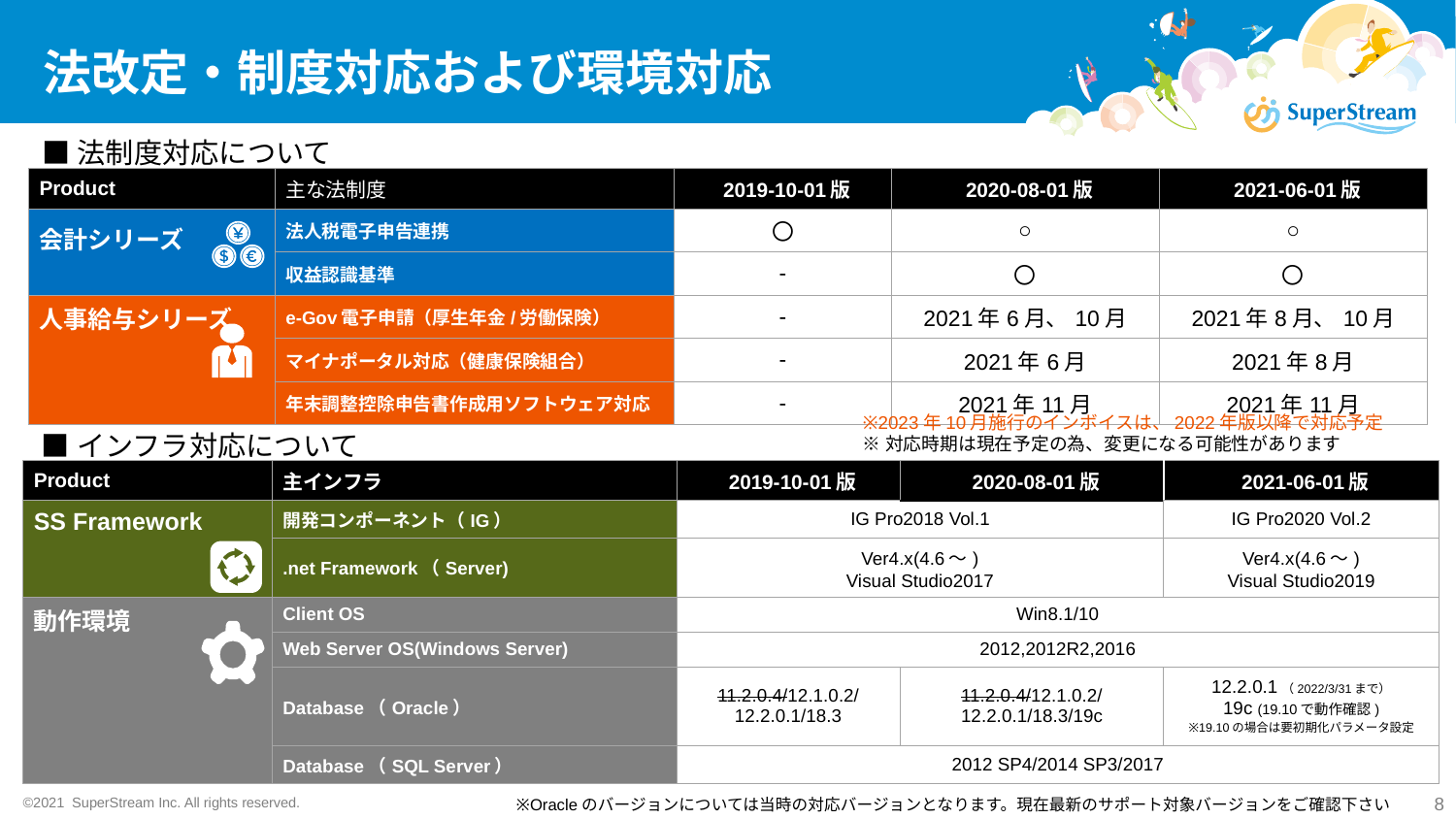

法改定・制度対応および環境対応
■法制度対応について
| Product | 主な法制度 | 2019-10-01版 | 2020-08-01版 | 2021-06-01版 |
| --- | --- | --- | --- | --- |
| 会計シリーズ | 法人税電子申告連携 | 〇 | ○ | ○ |
|  | 収益認識基準 | - | 〇 | 〇 |
| 人事給与シリーズ | e-Gov電子申請（厚生年金/労働保険） | - | 2021年6月、10月 | 2021年8月、10月 |
|  | マイナポータル対応（健康保険組合） | - | 2021年6月 | 2021年8月 |
|  | 年末調整控除申告書作成用ソフトウェア対応 | - | 2021年11月 | 2021年11月 |

※2023年10月施行のインボイスは、2022年版以降で対応予定
※対応時期は現在予定の為、変更になる可能性があります
■インフラ対応について
| Product | 主インフラ | 2019-10-01版 | 2020-08-01版 | 2021-06-01版 |
| --- | --- | --- | --- | --- |
| SS Framework | 開発コンポーネント（IG） | IG Pro2018 Vol.1 |  | IG Pro2020 Vol.2 |
|  | .net Framework（Server) | Ver4.x(4.6～) Visual Studio2017 |  | Ver4.x(4.6～) Visual Studio2019 |
| 動作環境 | Client OS | Win8.1/10 |  |  |
|  | Web Server OS(Windows Server) | 2012,2012R2,2016 |  |  |
|  | Database（Oracle） | 11.2.0.4/12.1.0.2/ 12.2.0.1/18.3 | 11.2.0.4/12.1.0.2/ 12.2.0.1/18.3/19c | 12.2.0.1（2022/3/31まで） 19c (19.10で動作確認) ※19.10の場合は要初期化パラメータ設定 |
|  | Database（SQL Server） | 2012 SP4/2014 SP3/2017 |  |  |

※Oracleのバージョンについては当時の対応バージョンとなります。現在最新のサポート対象バージョンをご確認下さい
©2021  SuperStream Inc. All rights reserved.
8